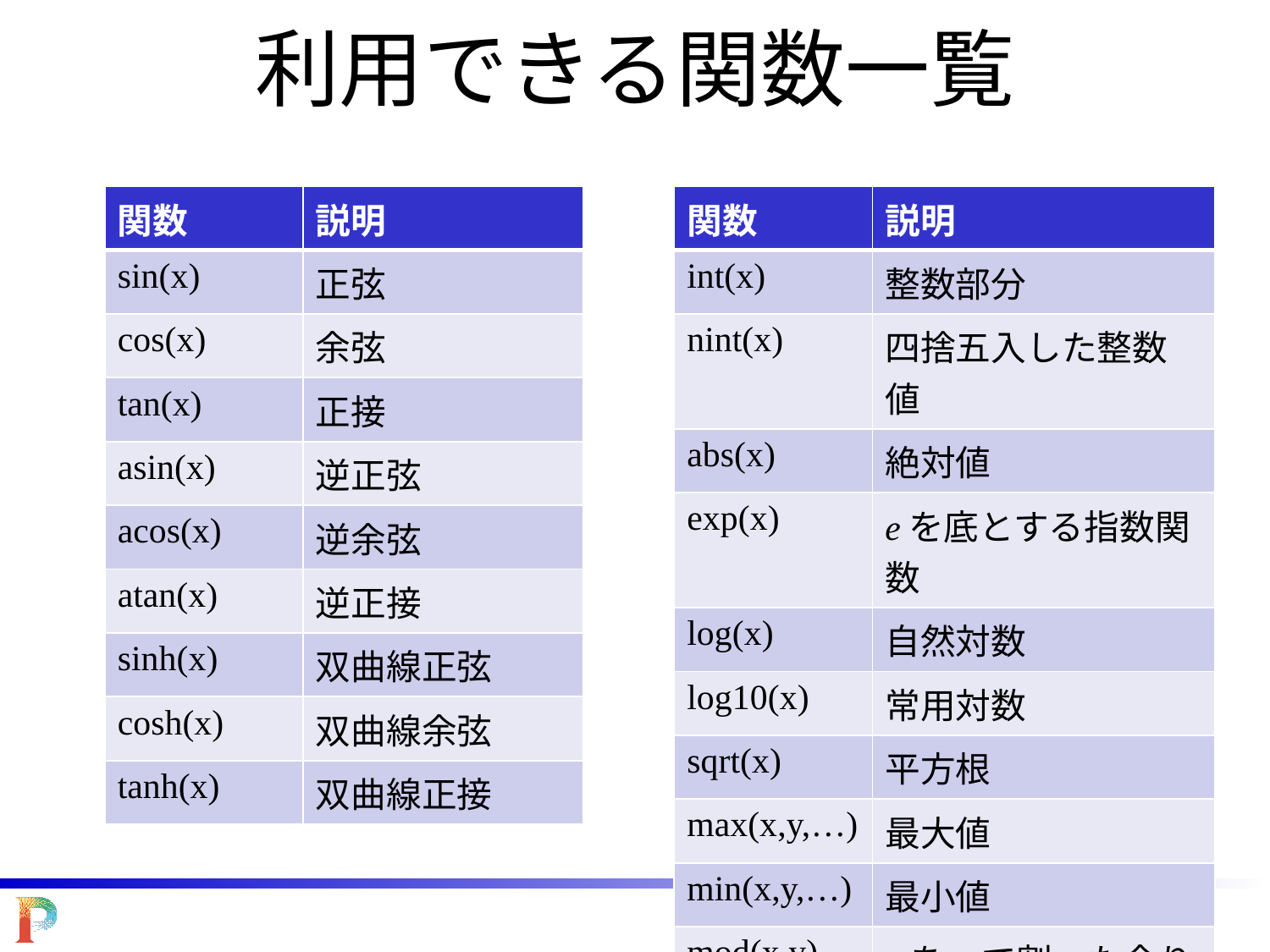

# 利用できる関数一覧
| 関数 | 説明 |
| --- | --- |
| sin(x) | 正弦 |
| cos(x) | 余弦 |
| tan(x) | 正接 |
| asin(x) | 逆正弦 |
| acos(x) | 逆余弦 |
| atan(x) | 逆正接 |
| sinh(x) | 双曲線正弦 |
| cosh(x) | 双曲線余弦 |
| tanh(x) | 双曲線正接 |
| 関数 | 説明 |
| --- | --- |
| int(x) | 整数部分 |
| nint(x) | 四捨五入した整数値 |
| abs(x) | 絶対値 |
| exp(x) | eを底とする指数関数 |
| log(x) | 自然対数 |
| log10(x) | 常用対数 |
| sqrt(x) | 平方根 |
| max(x,y,…) | 最大値 |
| min(x,y,…) | 最小値 |
| mod(x,y) | xをyで割った余り |